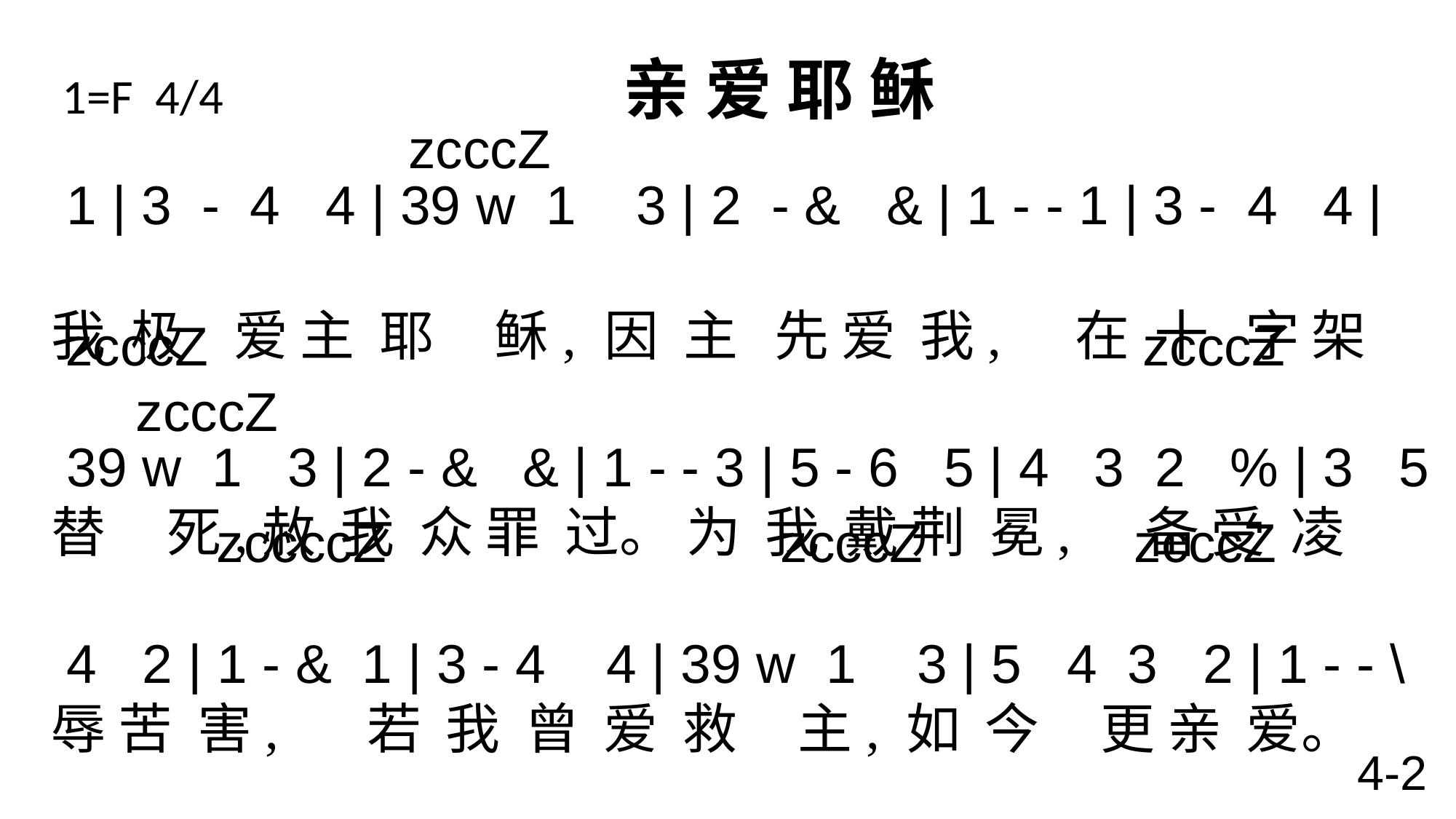

# 1=F  4/4                                   亲 爱 耶 稣
 zcccZ
 1 | 3  -  4   4 | 39 w  1    3 | 2  - &   & | 1 - - 1 | 3 -  4   4 |
我  极    爱 主  耶     稣, 因  主   先 爱  我,    在  十   字 架

 39 w  1   3 | 2 - &   & | 1 - - 3 | 5 - 6   5 | 4   3  2   % | 3   5
替     死,赦  我  众 罪  过。 为  我  戴 荆  冕,    备 受  凌

 4   2 | 1 - &  1 | 3 - 4    4 | 39 w  1    3 | 5   4  3   2 | 1 - - \
辱 苦  害,     若  我  曾  爱  救     主, 如  今     更 亲  爱。
 zcccZ                                                              zcccZ             zcccZ
  zccccZ                           zcccZ              zcccZ
4-2